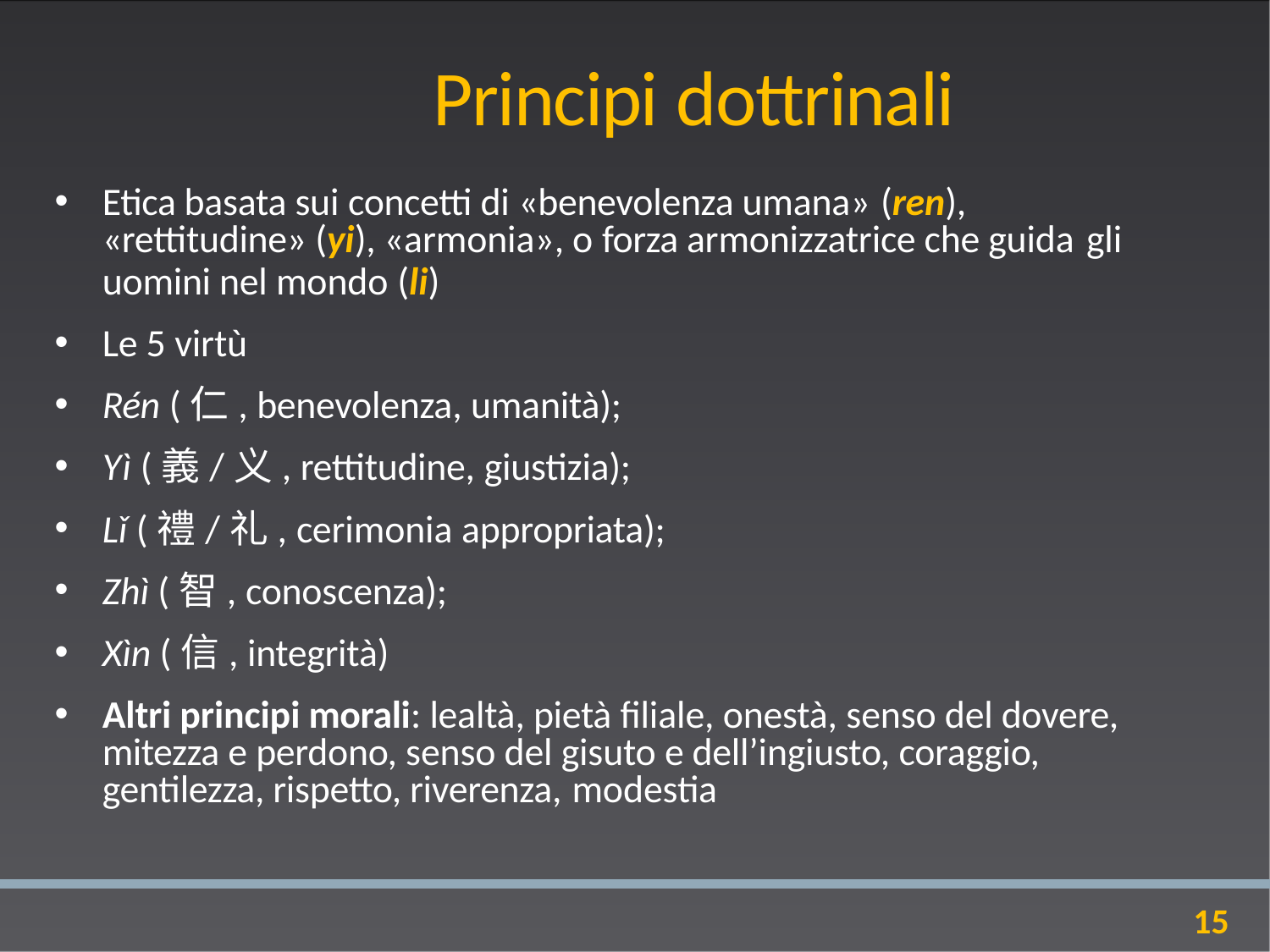

# Principi dottrinali
Etica basata sui concetti di «benevolenza umana» (ren),
«rettitudine» (yi), «armonia», o forza armonizzatrice che guida gli
uomini nel mondo (li)
Le 5 virtù
Rén (仁, benevolenza, umanità);
Yì (義/义, rettitudine, giustizia);
Lǐ (禮/礼, cerimonia appropriata);
Zhì (智, conoscenza);
Xìn (信, integrità)
Altri principi morali: lealtà, pietà filiale, onestà, senso del dovere,  mitezza e perdono, senso del gisuto e dell’ingiusto, coraggio,  gentilezza, rispetto, riverenza, modestia
15